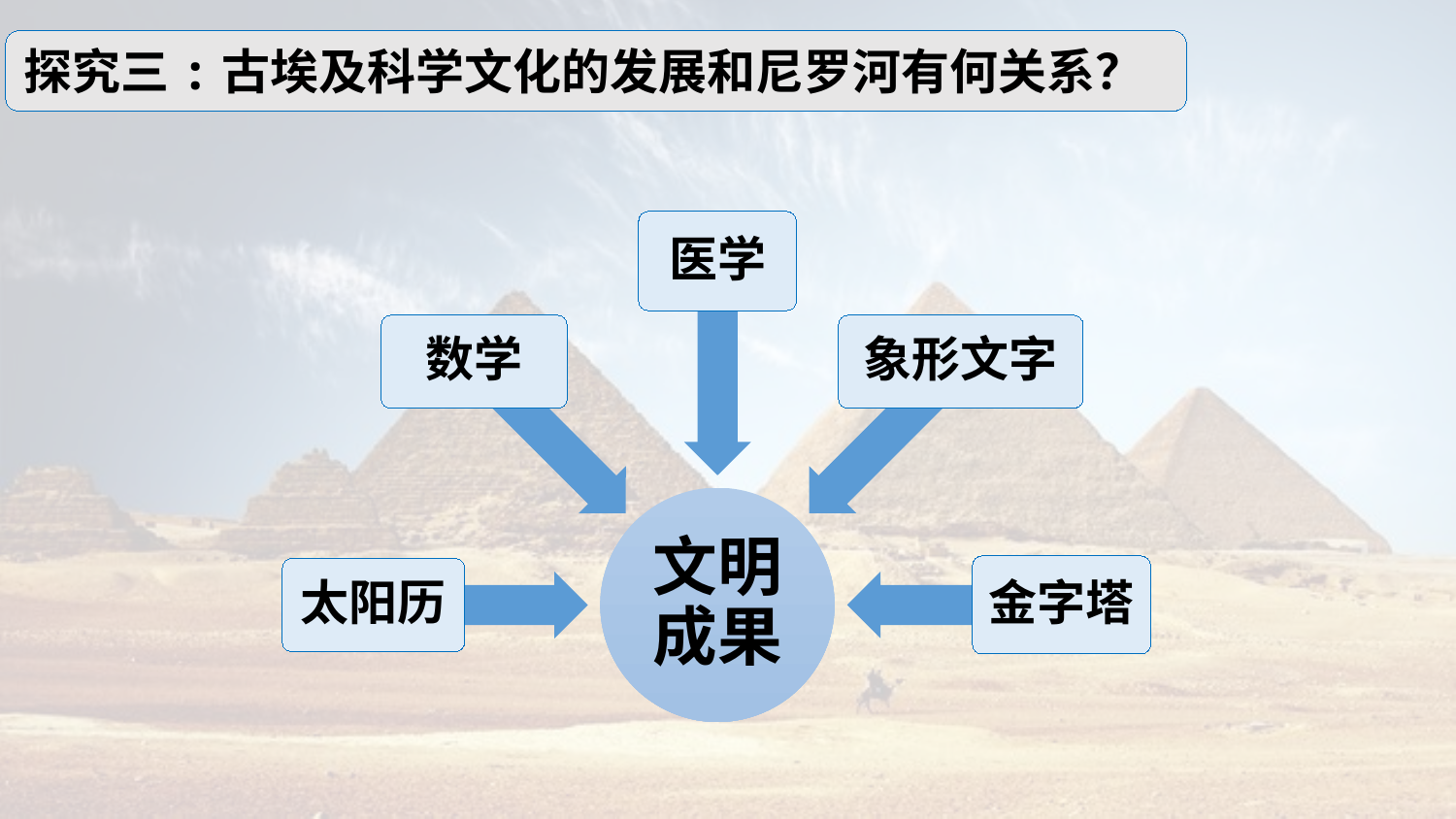

探究三:古埃及科学文化的发展和尼罗河有何关系？
医学
数学
象形文字

文明成果
金字塔
太阳历